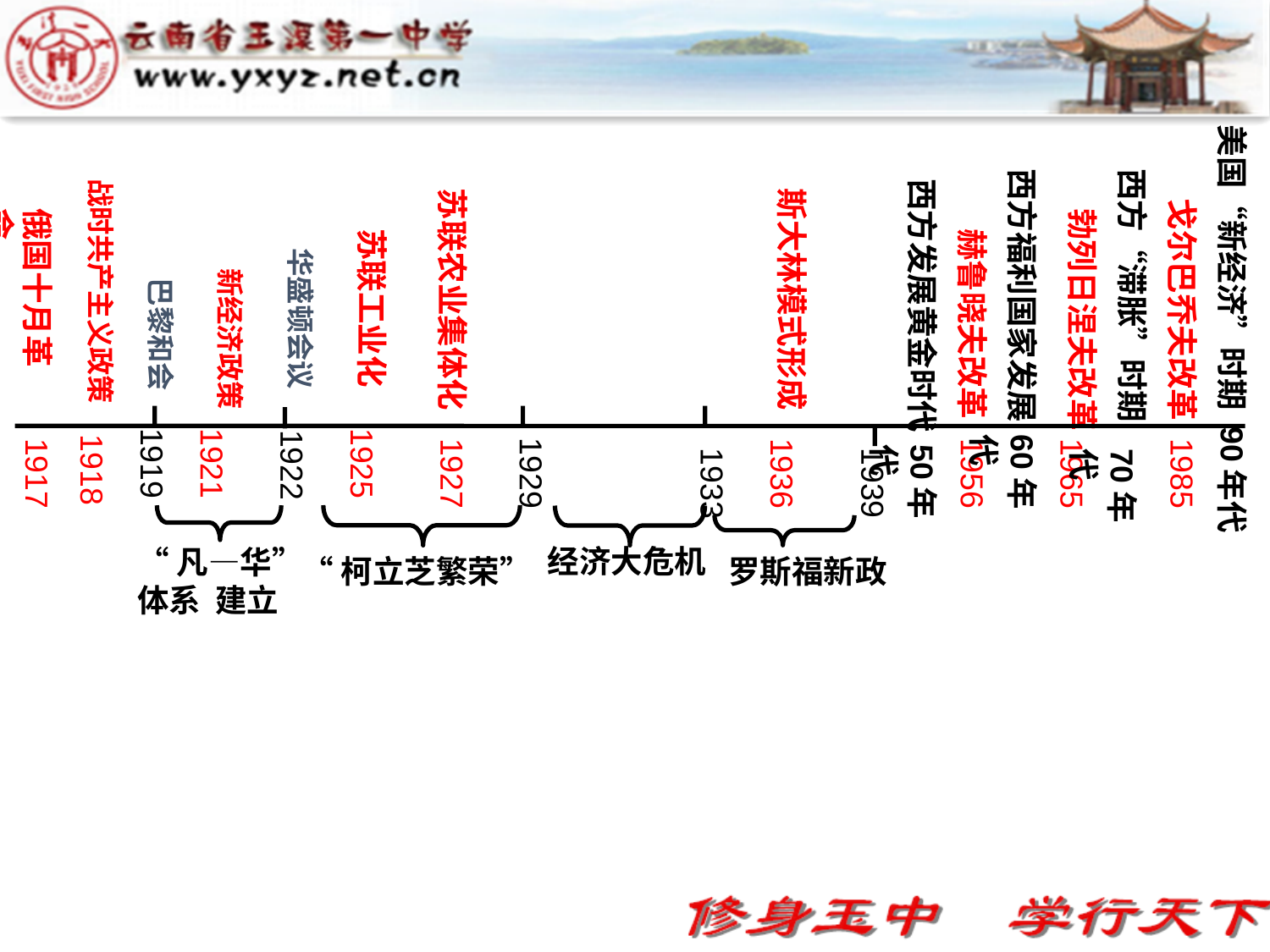

美国“新经济”时期
90年代
西方福利国家发展
60年代
西方“滞胀”时期
70年代
战时共产主义政策
1918
西方发展黄金时代
50年代
苏联农业集体化
1927
斯大林模式形成
1936
戈尔巴乔夫改革
1985
俄国十月革命
1917
勃列日涅夫改革
1965
苏联工业化
1925
赫鲁晓夫改革
1956
华盛顿会议
1922

新经济政策
1921
巴黎和会
1919

1929

  “柯立芝繁荣”

1933

经济大危机

1939

罗斯福新政

“凡—华”体系  建立